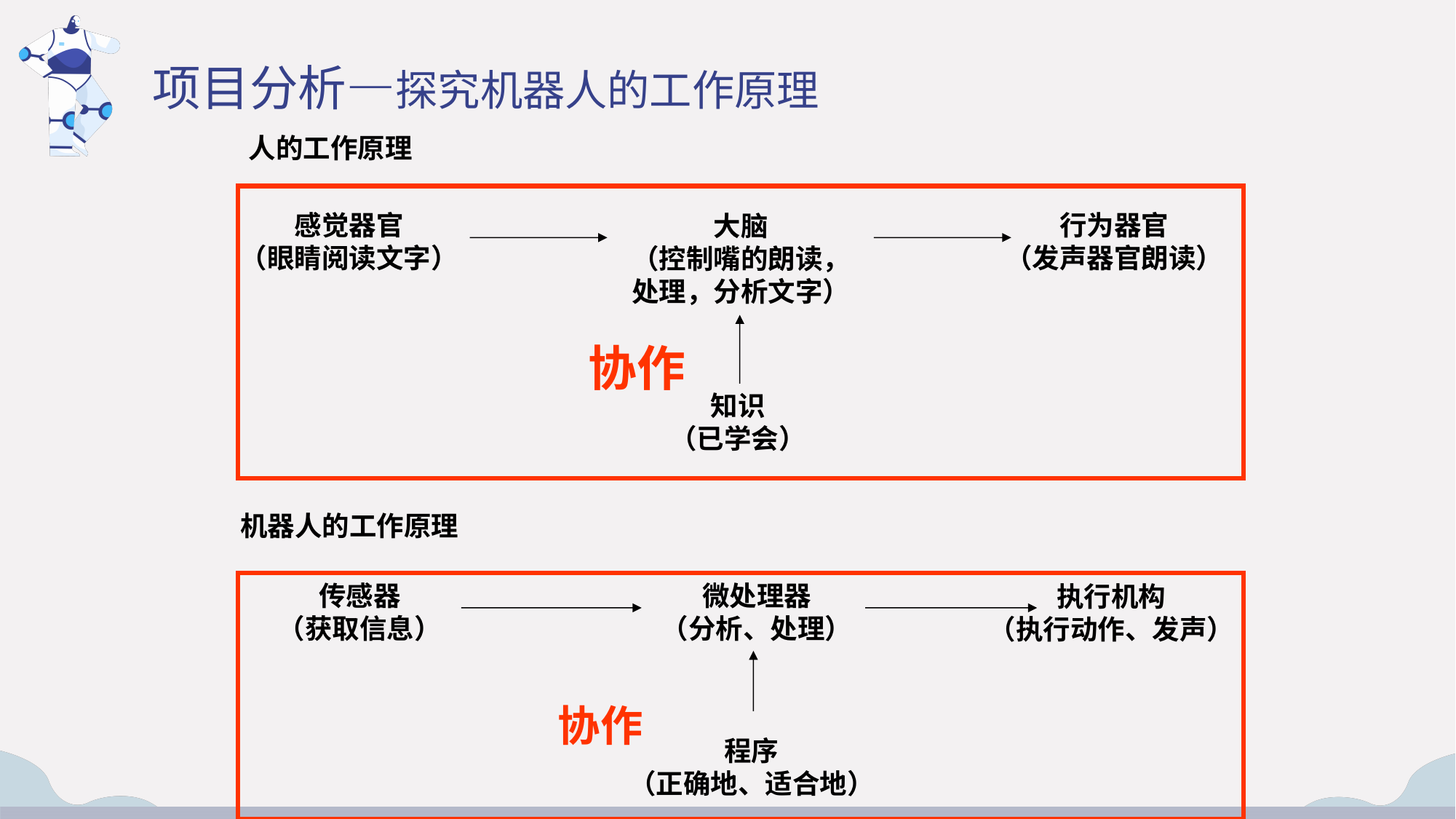

项目分析—探究机器人的工作原理
人的工作原理

协作
感觉器官
（眼睛阅读文字）

行为器官
（发声器官朗读）
大脑
（控制嘴的朗读，
处理，分析文字）

知识
（已学会）
机器人的工作原理

协作
传感器
（获取信息）

微处理器
（分析、处理）

执行机构
（执行动作、发声）

程序
（正确地、适合地）